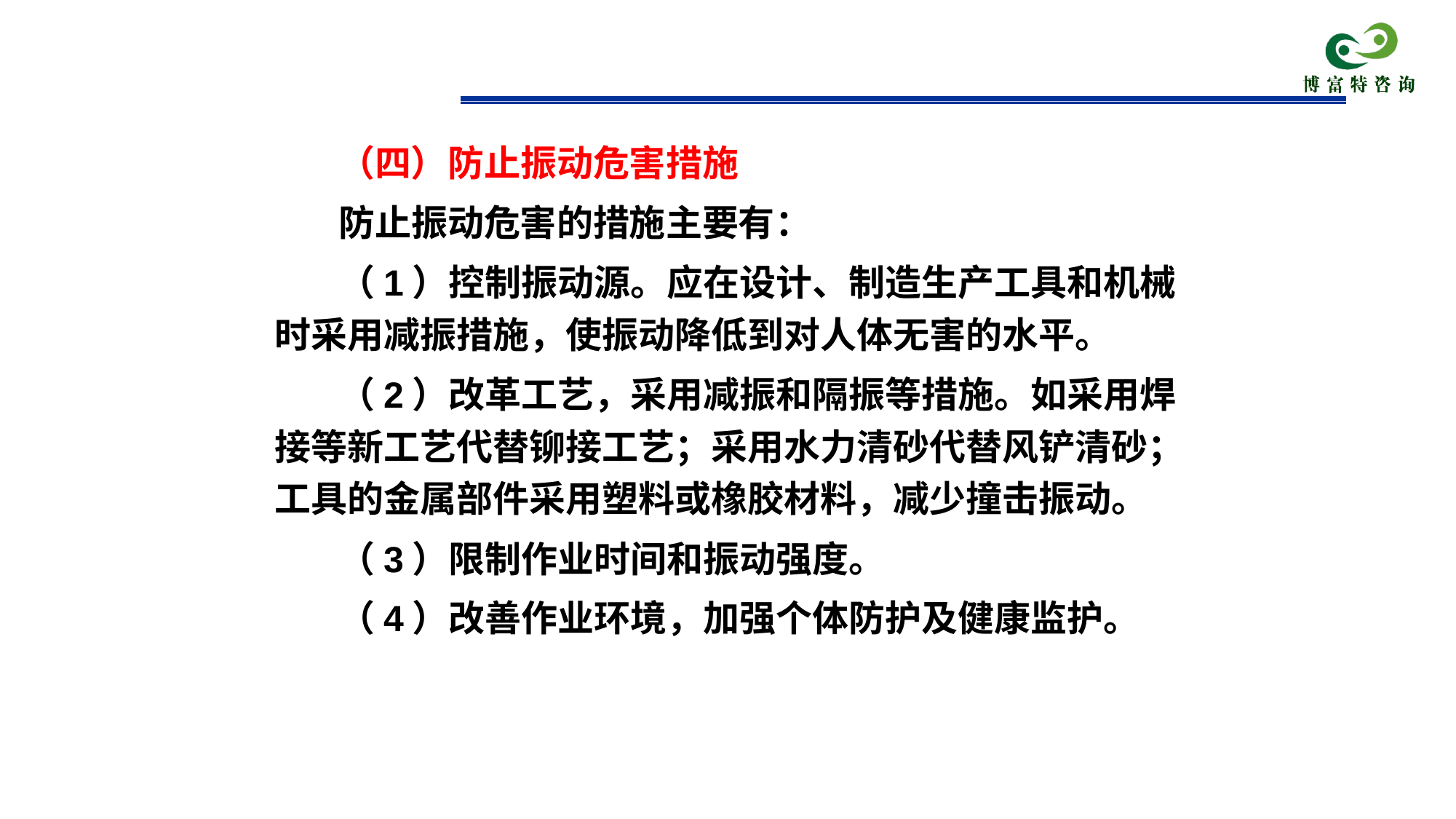

（四）防止振动危害措施
防止振动危害的措施主要有：
（1）控制振动源。应在设计、制造生产工具和机械时采用减振措施，使振动降低到对人体无害的水平。
（2）改革工艺，采用减振和隔振等措施。如采用焊接等新工艺代替铆接工艺；采用水力清砂代替风铲清砂；工具的金属部件采用塑料或橡胶材料，减少撞击振动。
（3）限制作业时间和振动强度。
（4）改善作业环境，加强个体防护及健康监护。